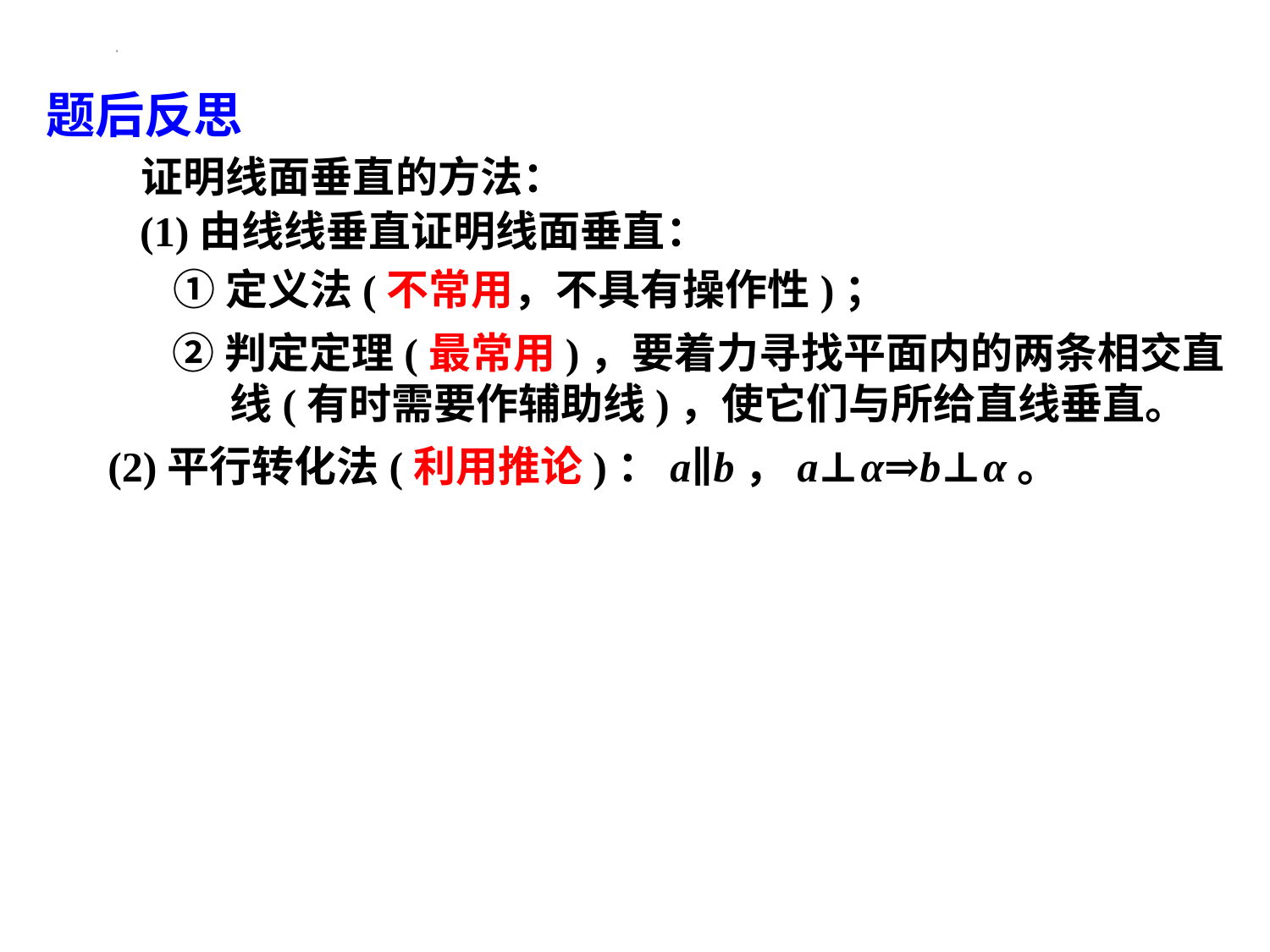

题后反思
证明线面垂直的方法：
(1)由线线垂直证明线面垂直：
①定义法(不常用，不具有操作性)；
②判定定理(最常用)，要着力寻找平面内的两条相交直
     线(有时需要作辅助线)，使它们与所给直线垂直。
(2)平行转化法(利用推论)：a∥b，a⊥α⇒b⊥α。